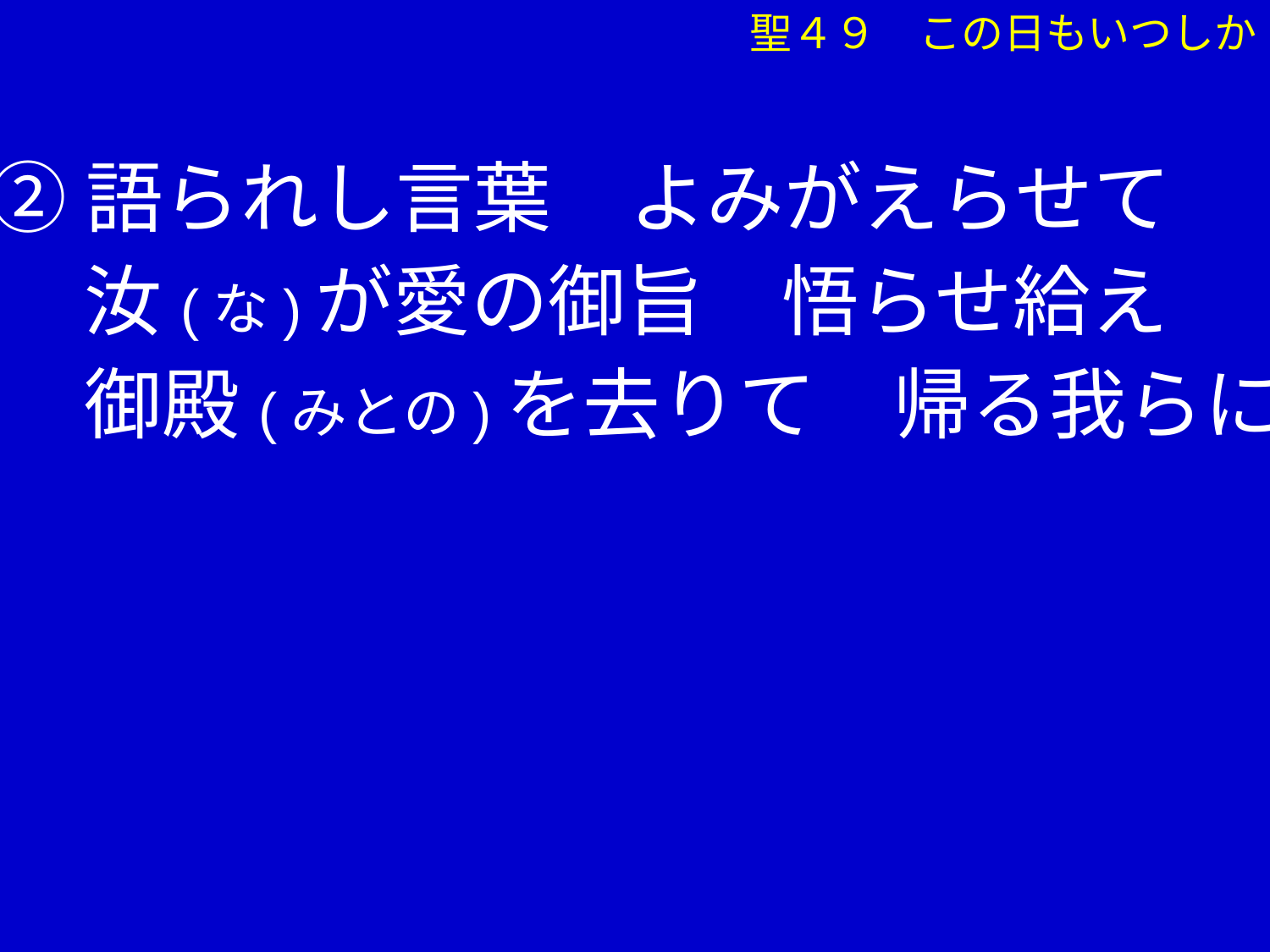

聖４９　この日もいつしか
②語られし言葉　よみがえらせて
　 汝(な)が愛の御旨　悟らせ給え
　 御殿(みとの)を去りて　帰る我らに